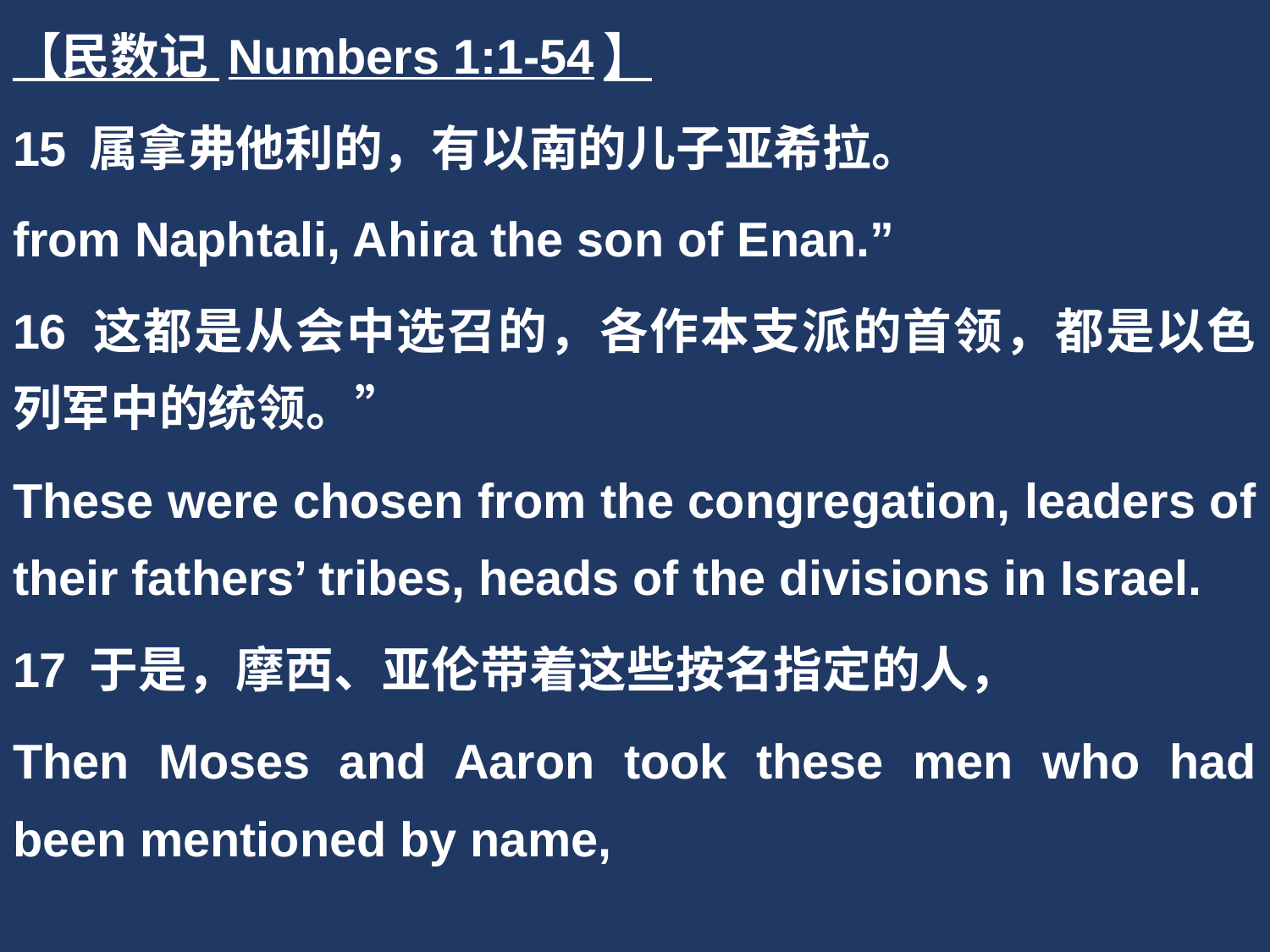

【民数记 Numbers 1:1-54】
15 属拿弗他利的，有以南的儿子亚希拉。
from Naphtali, Ahira the son of Enan.”
16 这都是从会中选召的，各作本支派的首领，都是以色列军中的统领。”
These were chosen from the congregation, leaders of their fathers’ tribes, heads of the divisions in Israel.
17 于是，摩西、亚伦带着这些按名指定的人，
Then Moses and Aaron took these men who had been mentioned by name,